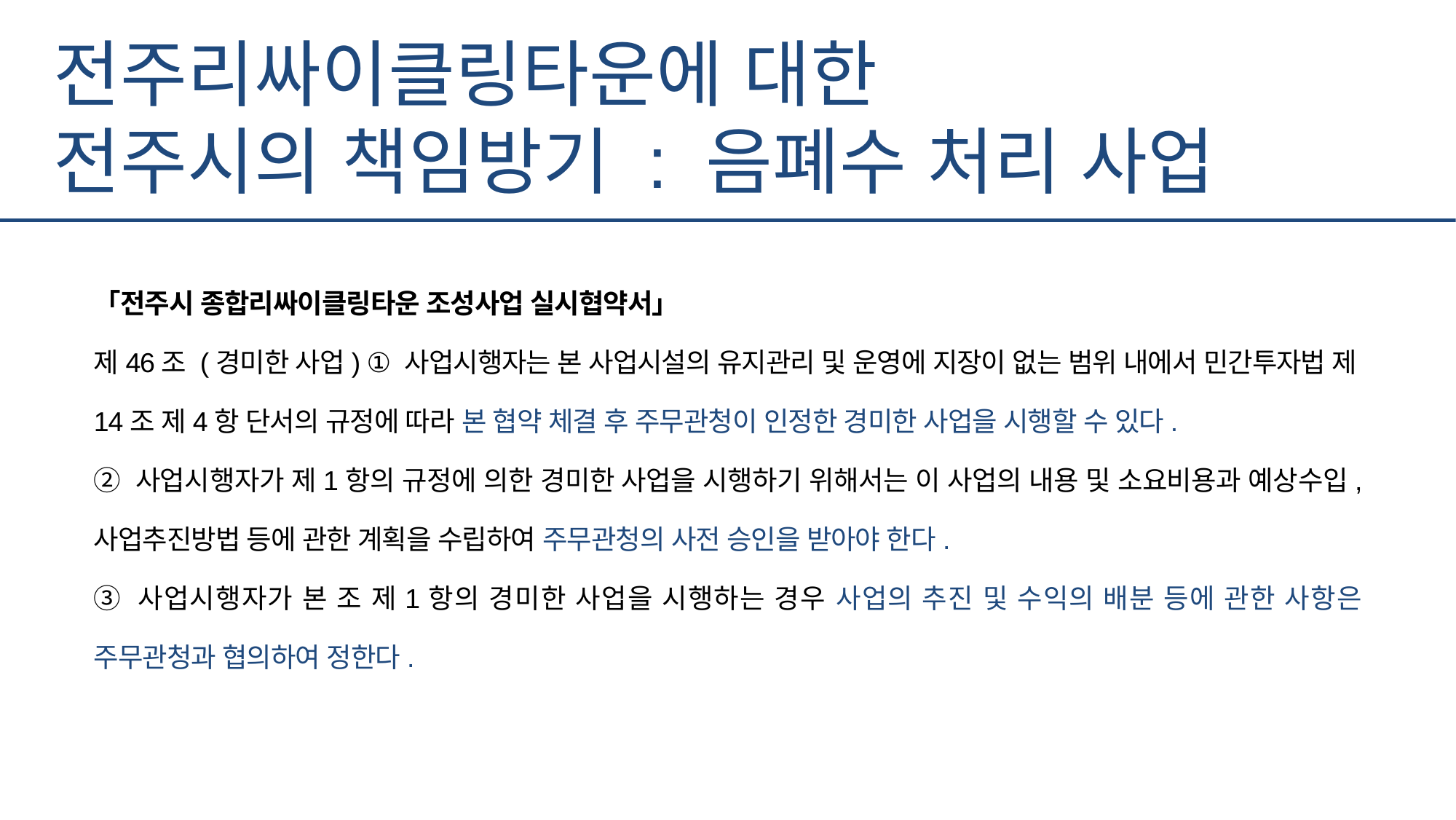

전주리싸이클링타운에 대한
전주시의 책임방기 : 음폐수 처리 사업
「전주시 종합리싸이클링타운 조성사업 실시협약서」
제46조 (경미한 사업) ① 사업시행자는 본 사업시설의 유지관리 및 운영에 지장이 없는 범위 내에서 민간투자법 제14조 제4항 단서의 규정에 따라 본 협약 체결 후 주무관청이 인정한 경미한 사업을 시행할 수 있다.
② 사업시행자가 제1항의 규정에 의한 경미한 사업을 시행하기 위해서는 이 사업의 내용 및 소요비용과 예상수입, 사업추진방법 등에 관한 계획을 수립하여 주무관청의 사전 승인을 받아야 한다.
③ 사업시행자가 본 조 제1항의 경미한 사업을 시행하는 경우 사업의 추진 및 수익의 배분 등에 관한 사항은 주무관청과 협의하여 정한다.